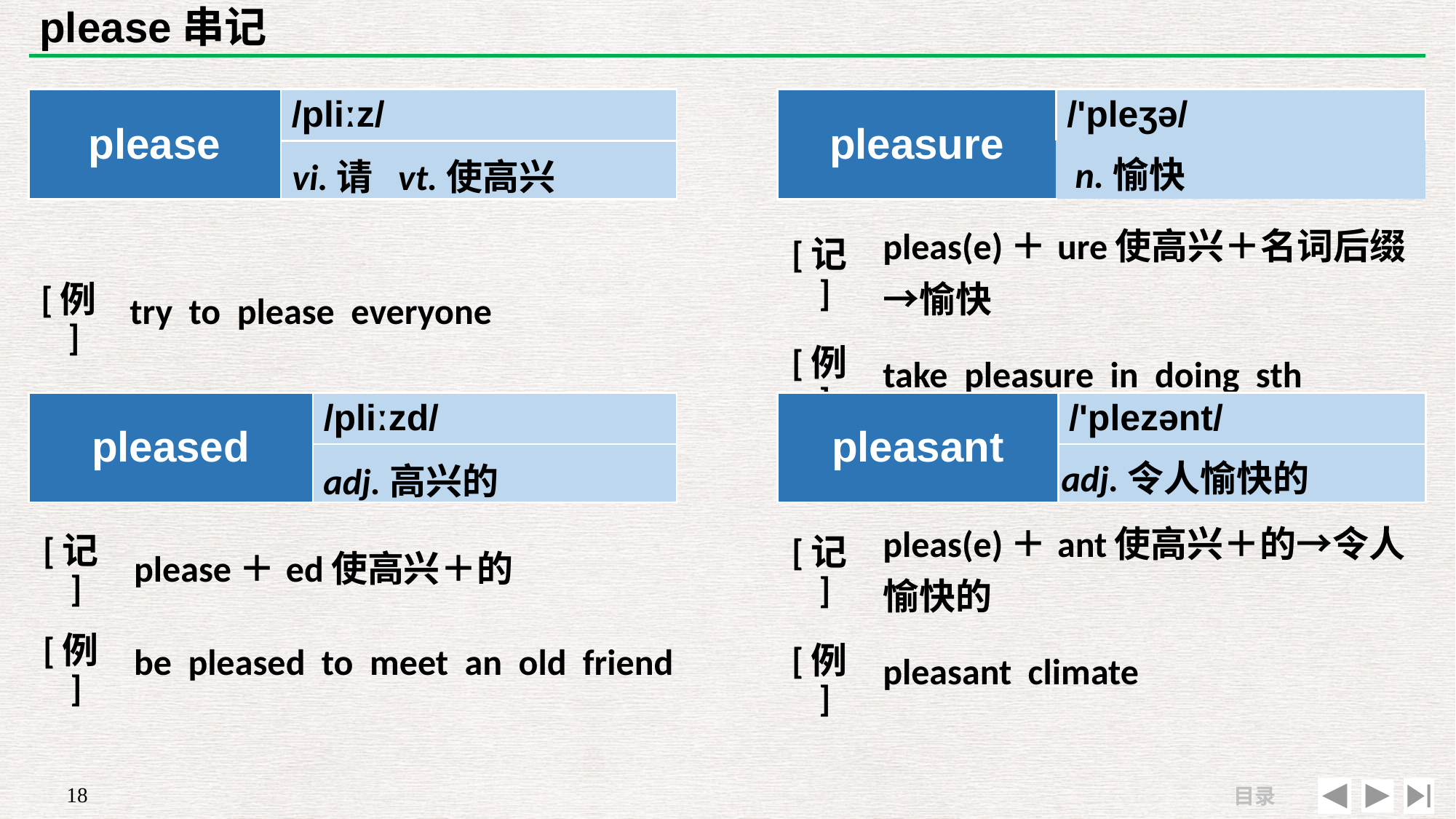

# please串记

| please | /pliːz/ |
| --- | --- |
|  |  |
| pleasure | /'pleʒə/ |
| --- | --- |
|  |  |
n.愉快
vi.请  vt.使高兴
| [记] | pleas(e)＋ure使高兴＋名词后缀→愉快 |
| --- | --- |
| [例] | take pleasure in doing sth |
|  |  |
| --- | --- |
| [例] | try to please everyone |
| pleased | /pliːzd/ |
| --- | --- |
|  |  |
| pleasant | /'plezənt/ |
| --- | --- |
|  |  |
adj.令人愉快的
adj.高兴的
| [记] | pleas(e)＋ant使高兴＋的→令人愉快的 |
| --- | --- |
| [例] | pleasant climate |
| [记] | please＋ed使高兴＋的 |
| --- | --- |
| [例] | be pleased to meet an old friend |